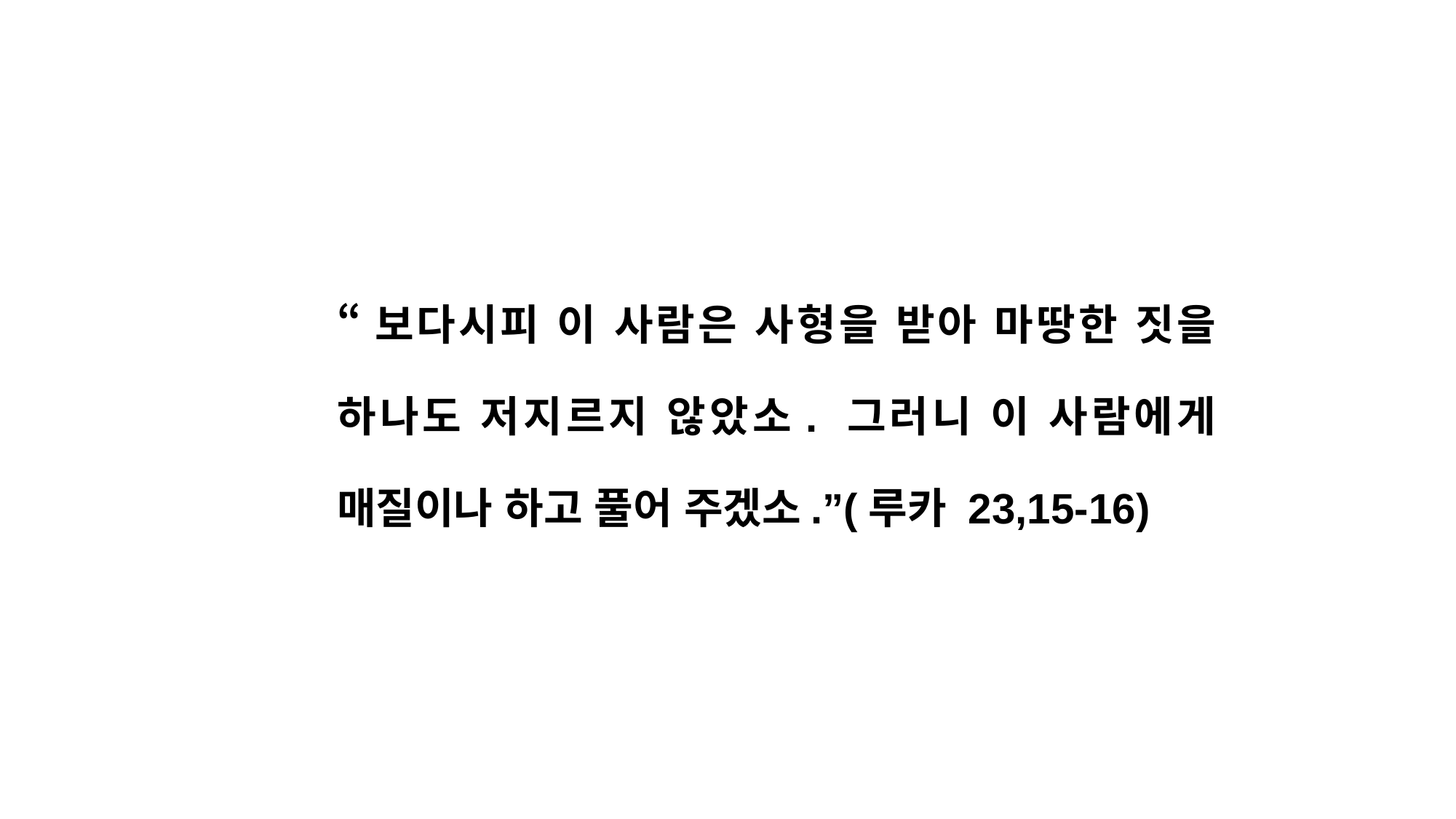

“보다시피 이 사람은 사형을 받아 마땅한 짓을 하나도 저지르지 않았소. 그러니 이 사람에게 매질이나 하고 풀어 주겠소.”(루카 23,15-16)